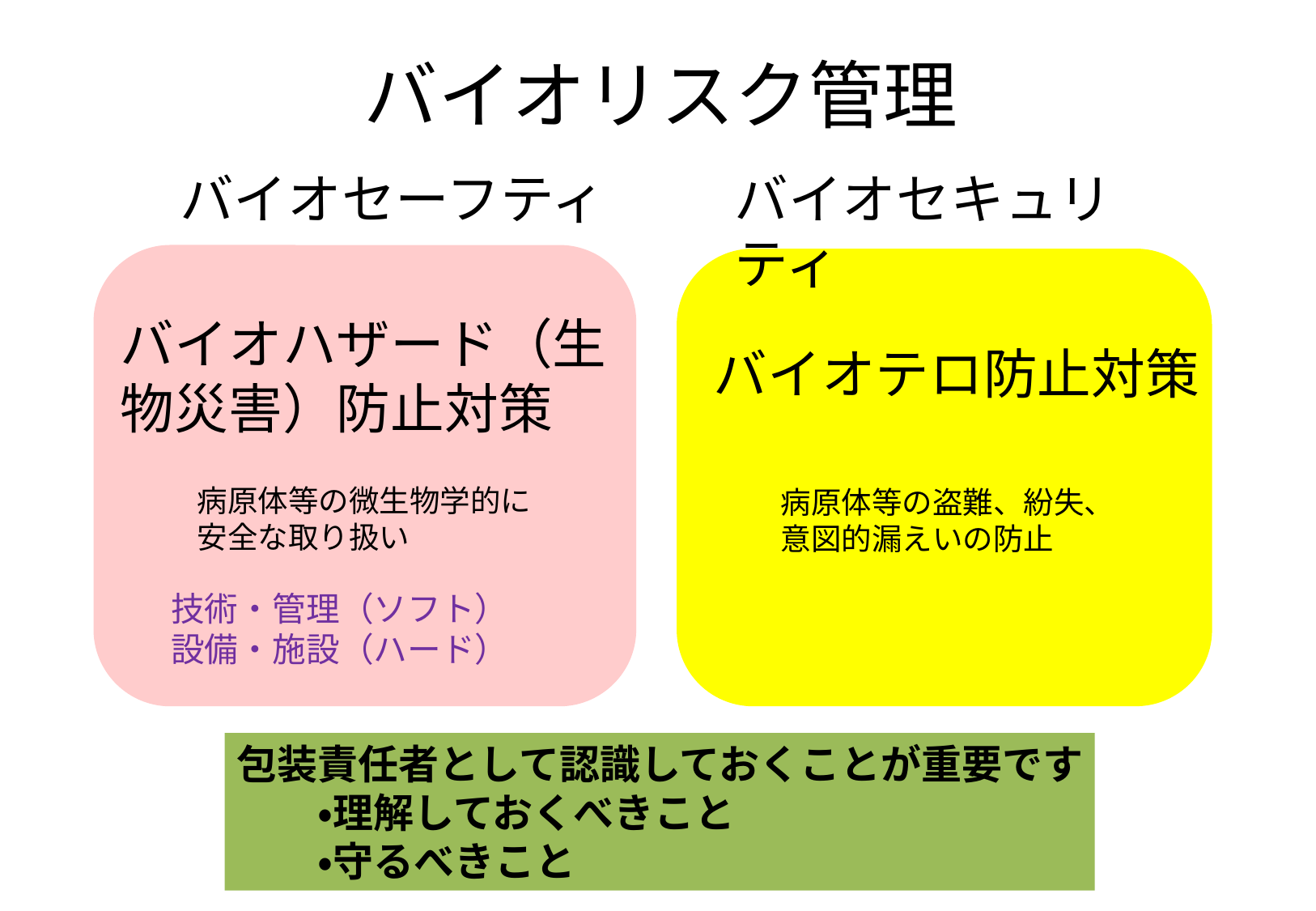

# バイオリスク管理
バイオセーフティ

バイオハザード（生物災害）防止対策
病原体等の微生物学的に安全な取り扱い
技術・管理（ソフト）
設備・施設（ハード）
バイオセキュリティ

バイオテロ防止対策
病原体等の盗難、紛失、
意図的漏えいの防止
包装責任者として認識しておくことが重要です
　　・理解しておくべきこと
　　・守るべきこと